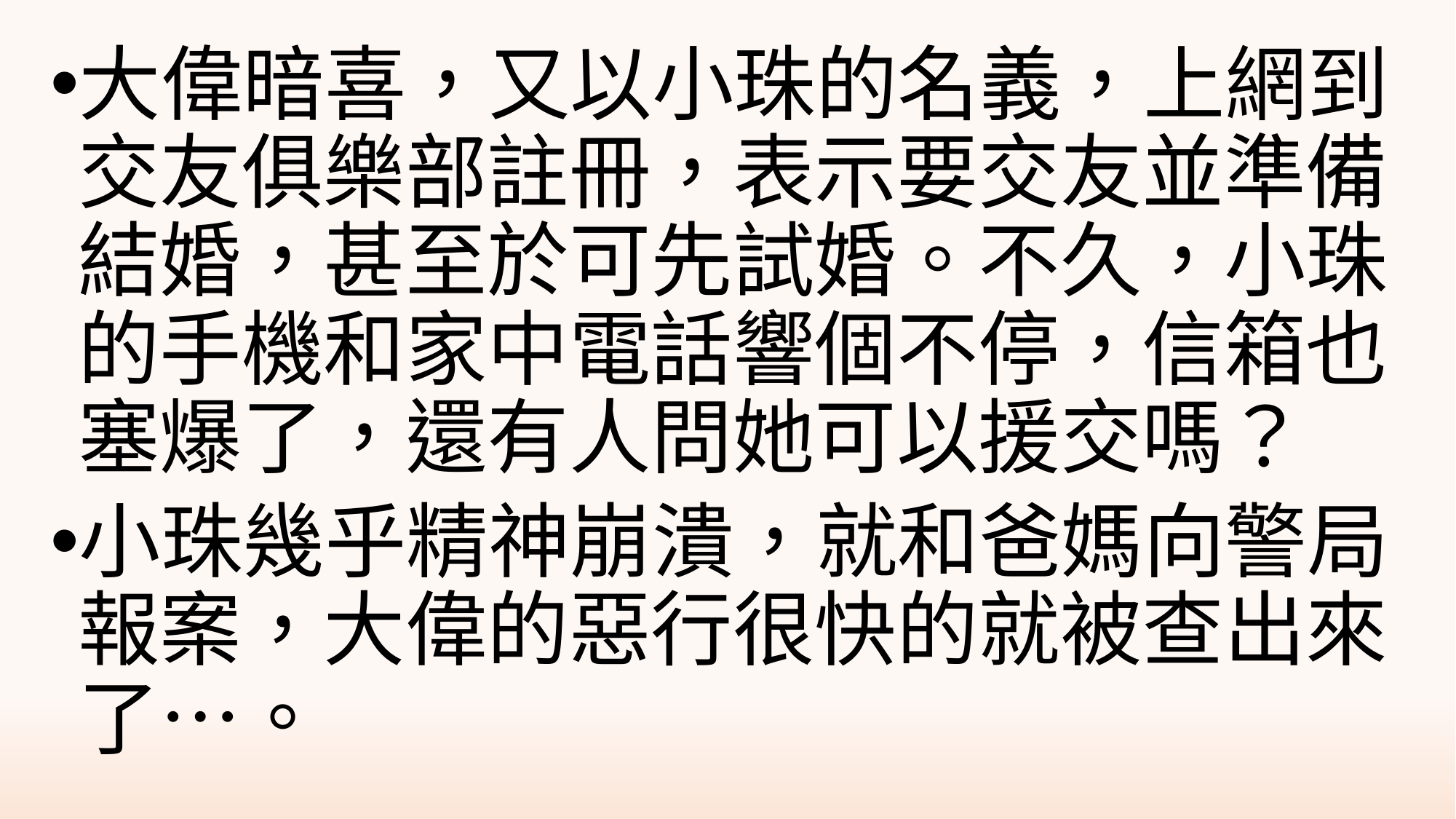

大偉暗喜，又以小珠的名義，上網到交友俱樂部註冊，表示要交友並準備結婚，甚至於可先試婚。不久，小珠的手機和家中電話響個不停，信箱也塞爆了，還有人問她可以援交嗎？
小珠幾乎精神崩潰，就和爸媽向警局報案，大偉的惡行很快的就被查出來了…。